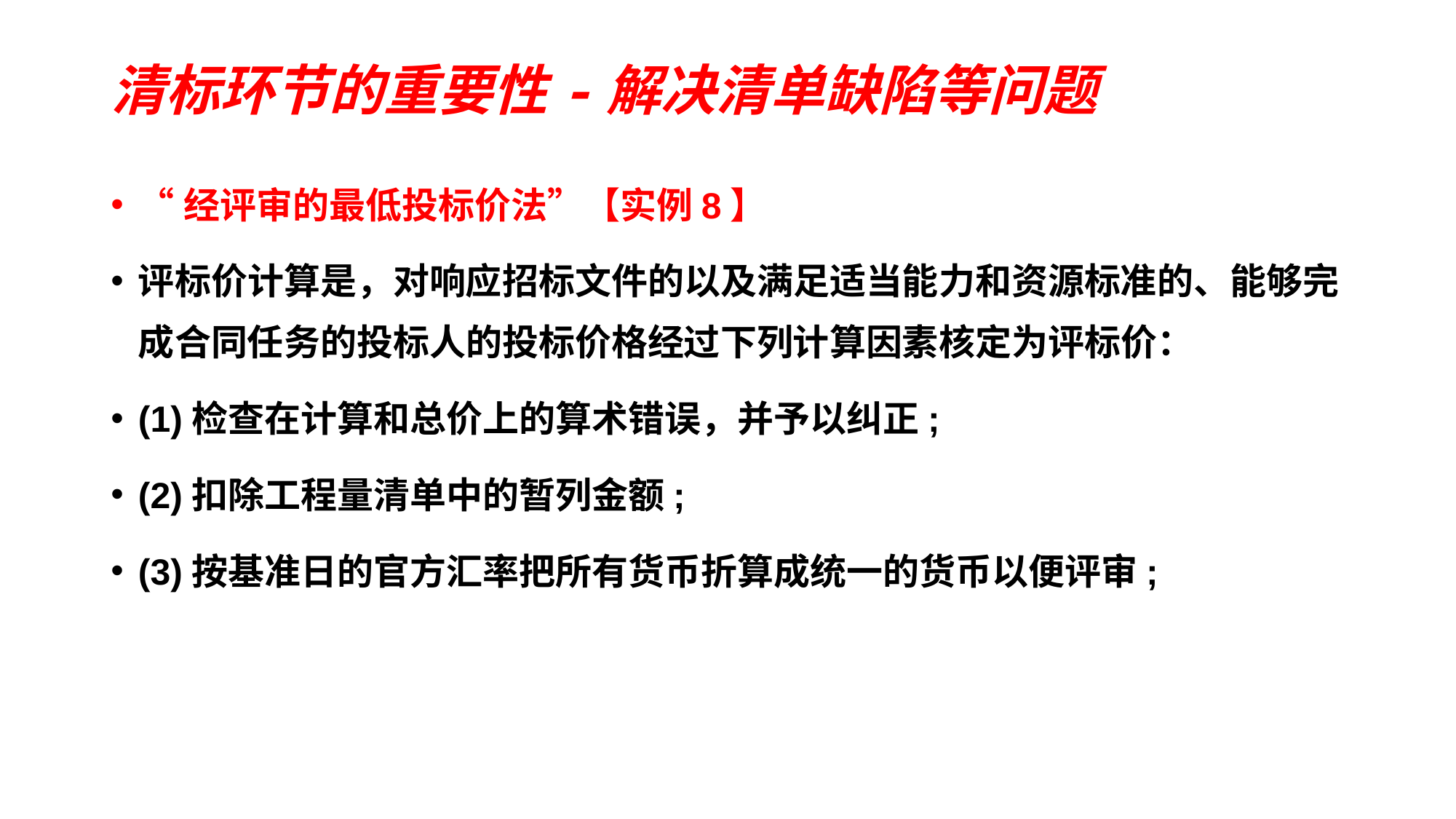

# 清标环节的重要性-解决清单缺陷等问题
“经评审的最低投标价法”【实例8】
评标价计算是，对响应招标文件的以及满足适当能力和资源标准的、能够完成合同任务的投标人的投标价格经过下列计算因素核定为评标价：
(1)检查在计算和总价上的算术错误，并予以纠正;
(2)扣除工程量清单中的暂列金额;
(3)按基准日的官方汇率把所有货币折算成统一的货币以便评审;